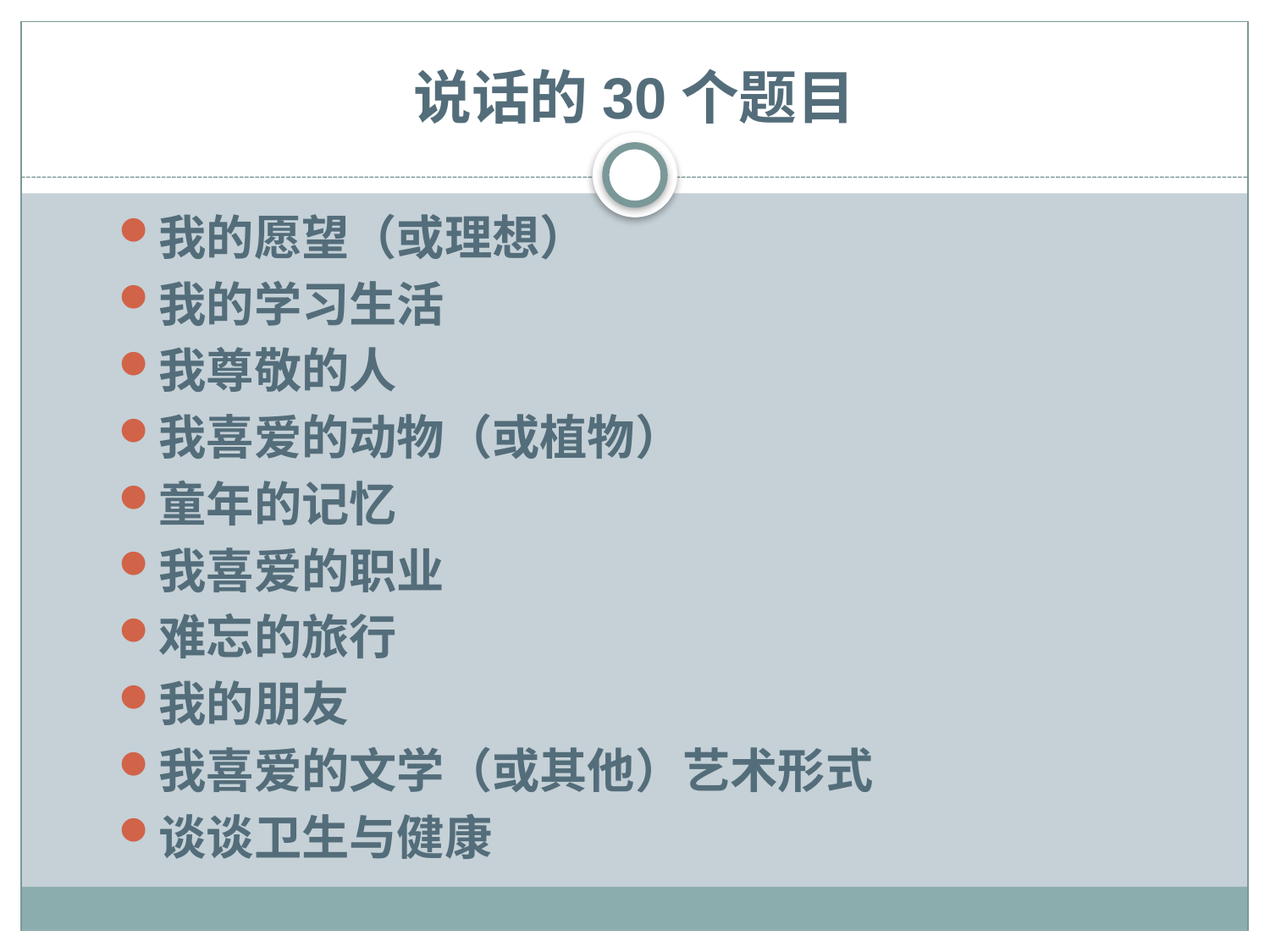

# 说话的30个题目
我的愿望（或理想）
我的学习生活
我尊敬的人
我喜爱的动物（或植物）
童年的记忆
我喜爱的职业
难忘的旅行
我的朋友
我喜爱的文学（或其他）艺术形式
谈谈卫生与健康